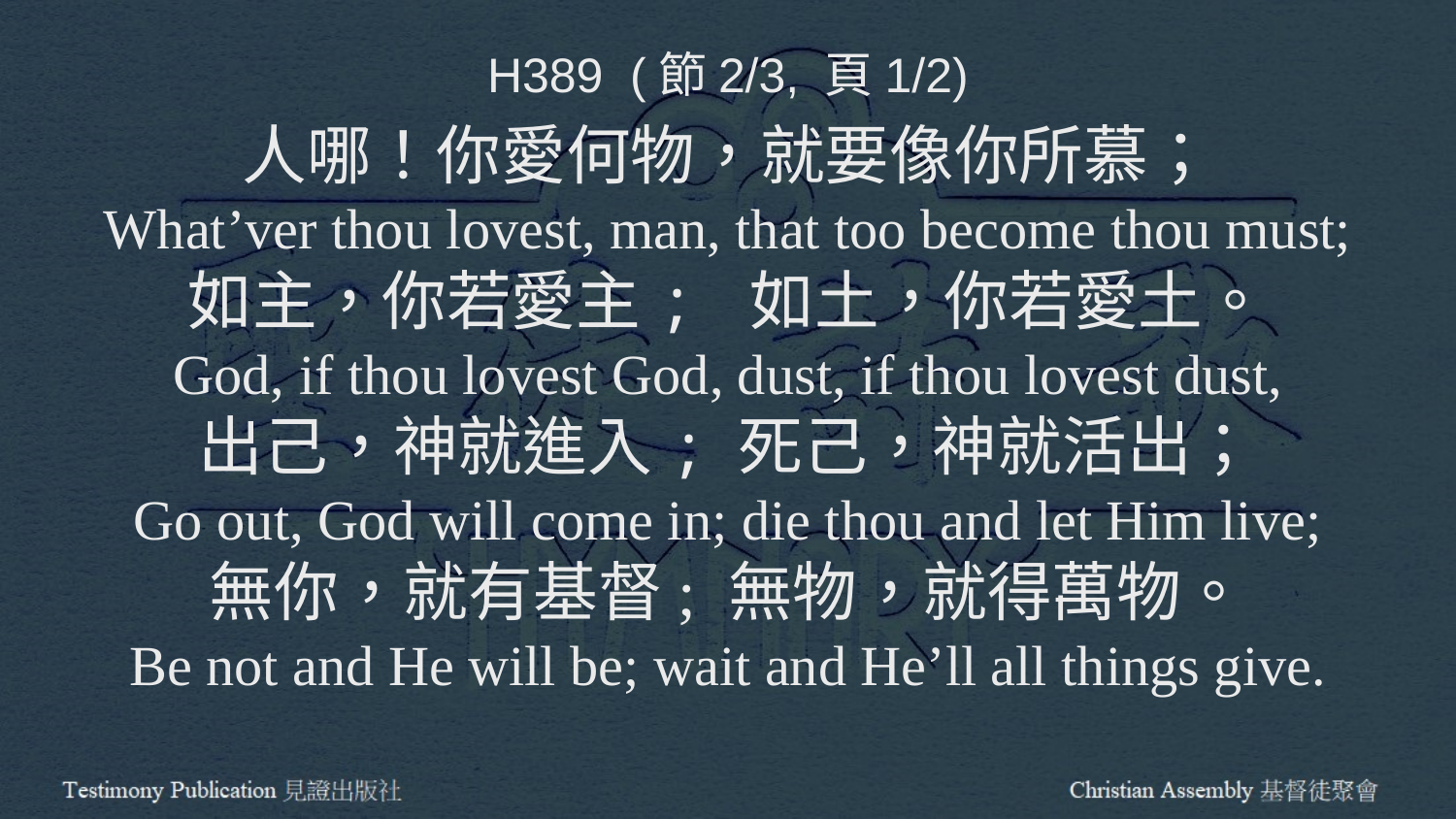

H389  (節2/3, 頁1/2)
人哪！你愛何物，就要像你所慕；
What’ver thou lovest, man, that too become thou must;
如主，你若愛主; 如土，你若愛土。
God, if thou lovest God, dust, if thou lovest dust,
出己，神就進入; 死己，神就活出；
Go out, God will come in; die thou and let Him live;
無你，就有基督; 無物，就得萬物。
Be not and He will be; wait and He’ll all things give.